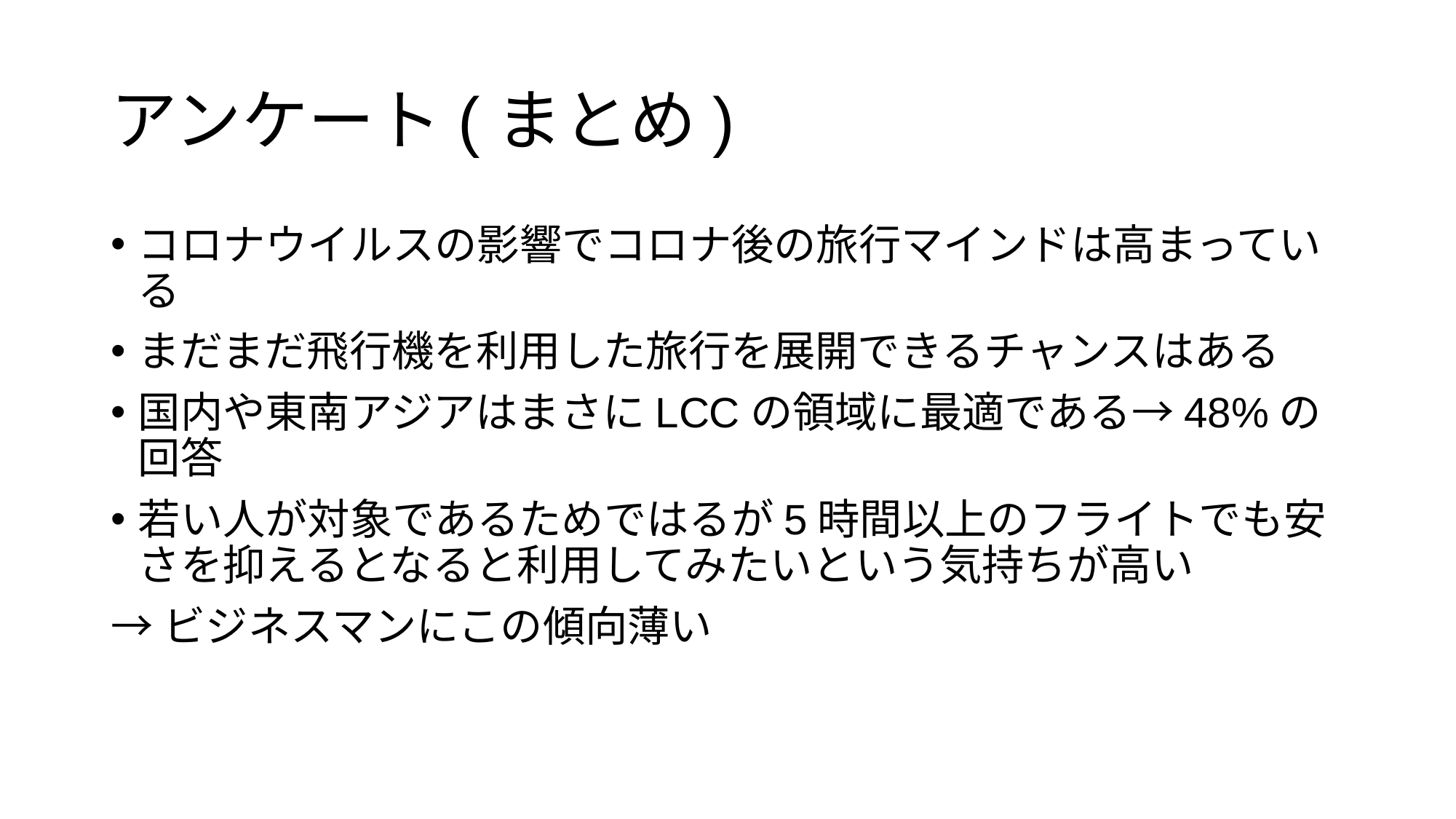

# アンケート(まとめ)
コロナウイルスの影響でコロナ後の旅行マインドは高まっている
まだまだ飛行機を利用した旅行を展開できるチャンスはある
国内や東南アジアはまさにLCCの領域に最適である→48%の回答
若い人が対象であるためではるが5時間以上のフライトでも安さを抑えるとなると利用してみたいという気持ちが高い
→ビジネスマンにこの傾向薄い